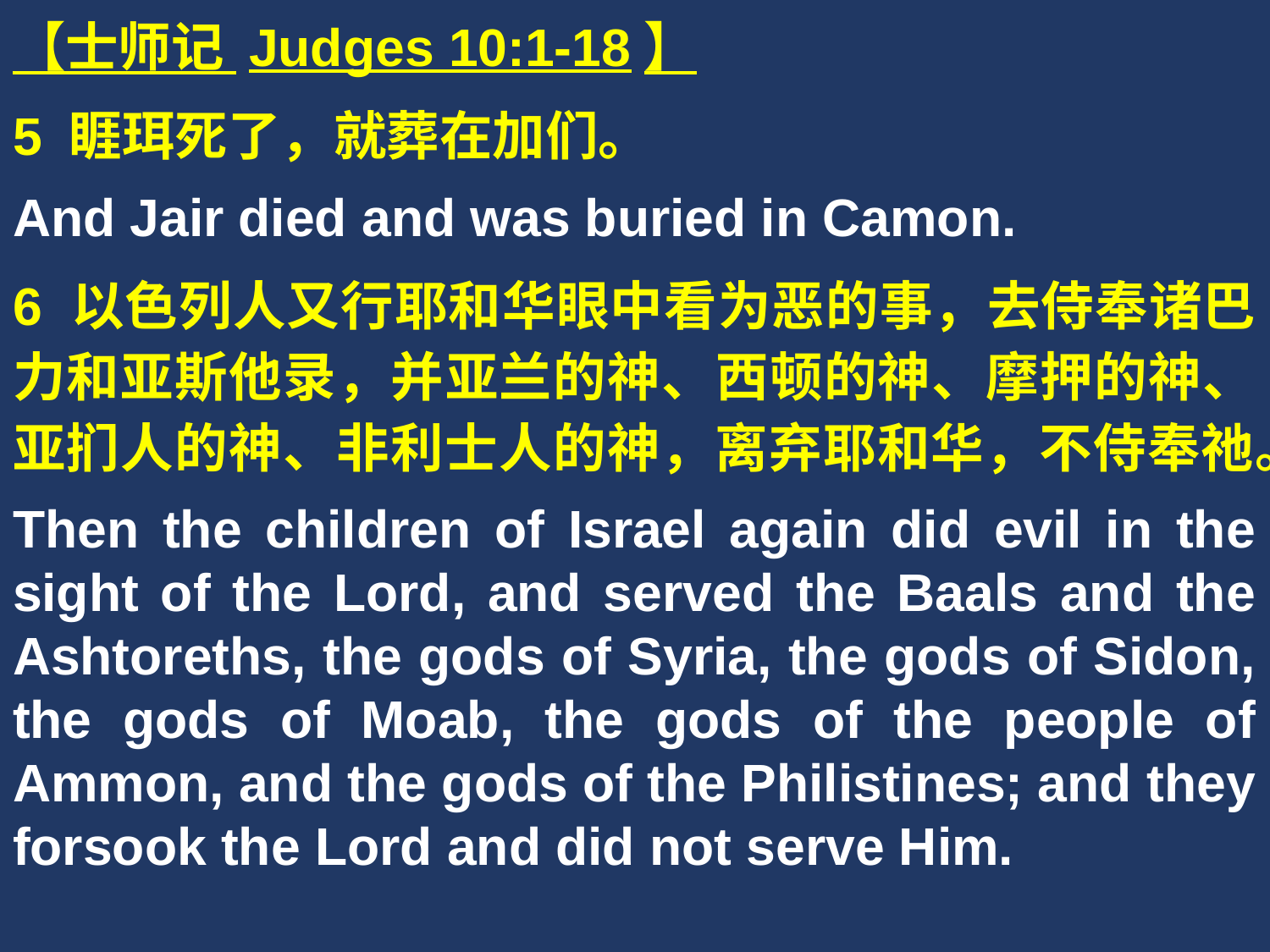

【士师记 Judges 10:1-18】
5 睚珥死了，就葬在加们。
And Jair died and was buried in Camon.
6 以色列人又行耶和华眼中看为恶的事，去侍奉诸巴力和亚斯他录，并亚兰的神、西顿的神、摩押的神、亚扪人的神、非利士人的神，离弃耶和华，不侍奉祂。
Then the children of Israel again did evil in the sight of the Lord, and served the Baals and the Ashtoreths, the gods of Syria, the gods of Sidon, the gods of Moab, the gods of the people of Ammon, and the gods of the Philistines; and they forsook the Lord and did not serve Him.